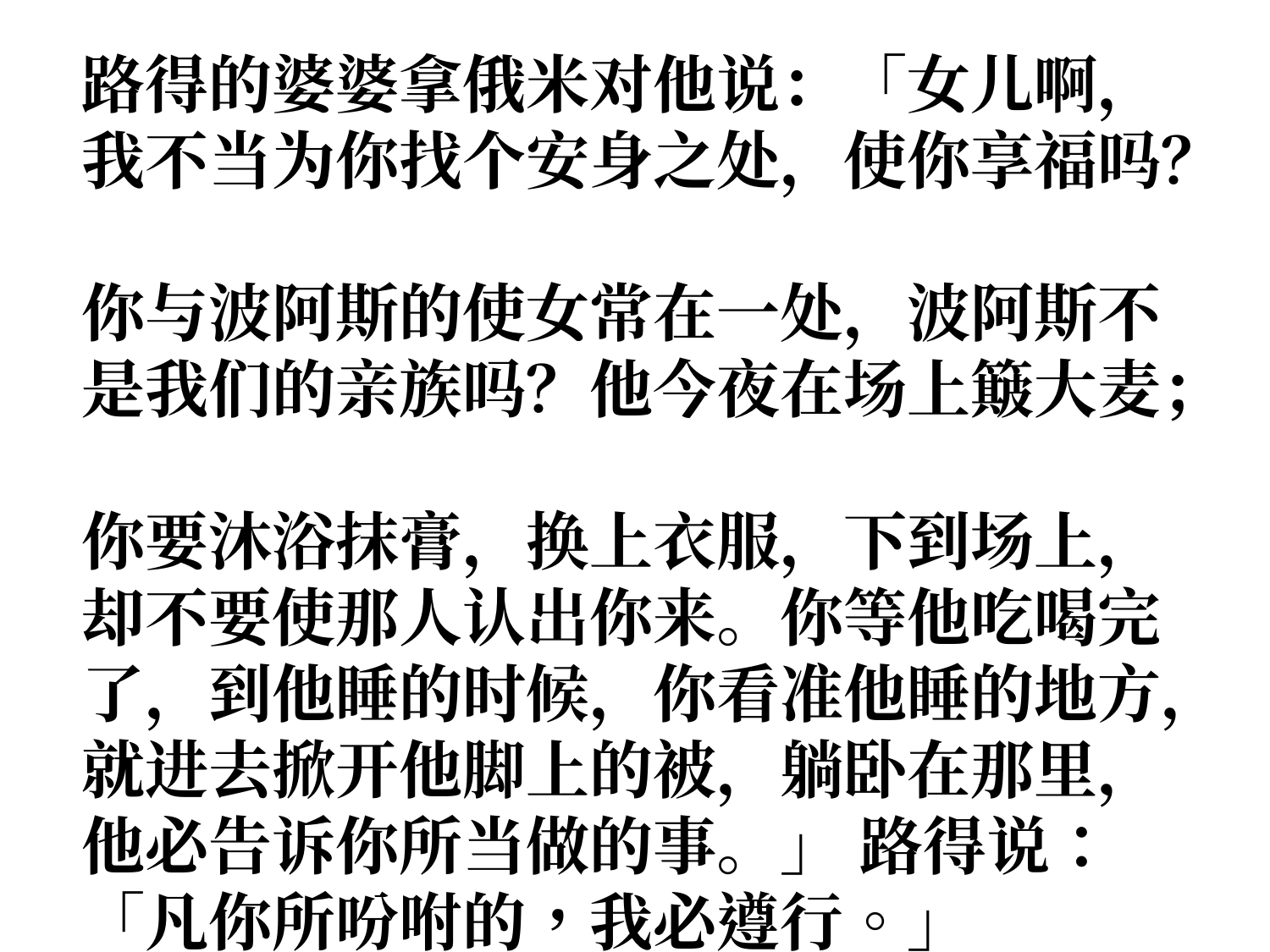

路得的婆婆拿俄米对他说：「女儿啊，我不当为你找个安身之处，使你享福吗？
你与波阿斯的使女常在一处，波阿斯不是我们的亲族吗？他今夜在场上簸大麦；
你要沐浴抹膏，换上衣服，下到场上，却不要使那人认出你来。你等他吃喝完了，到他睡的时候，你看准他睡的地方，就进去掀开他脚上的被，躺卧在那里，他必告诉你所当做的事。」 路得说：「凡你所吩咐的，我必遵行。」